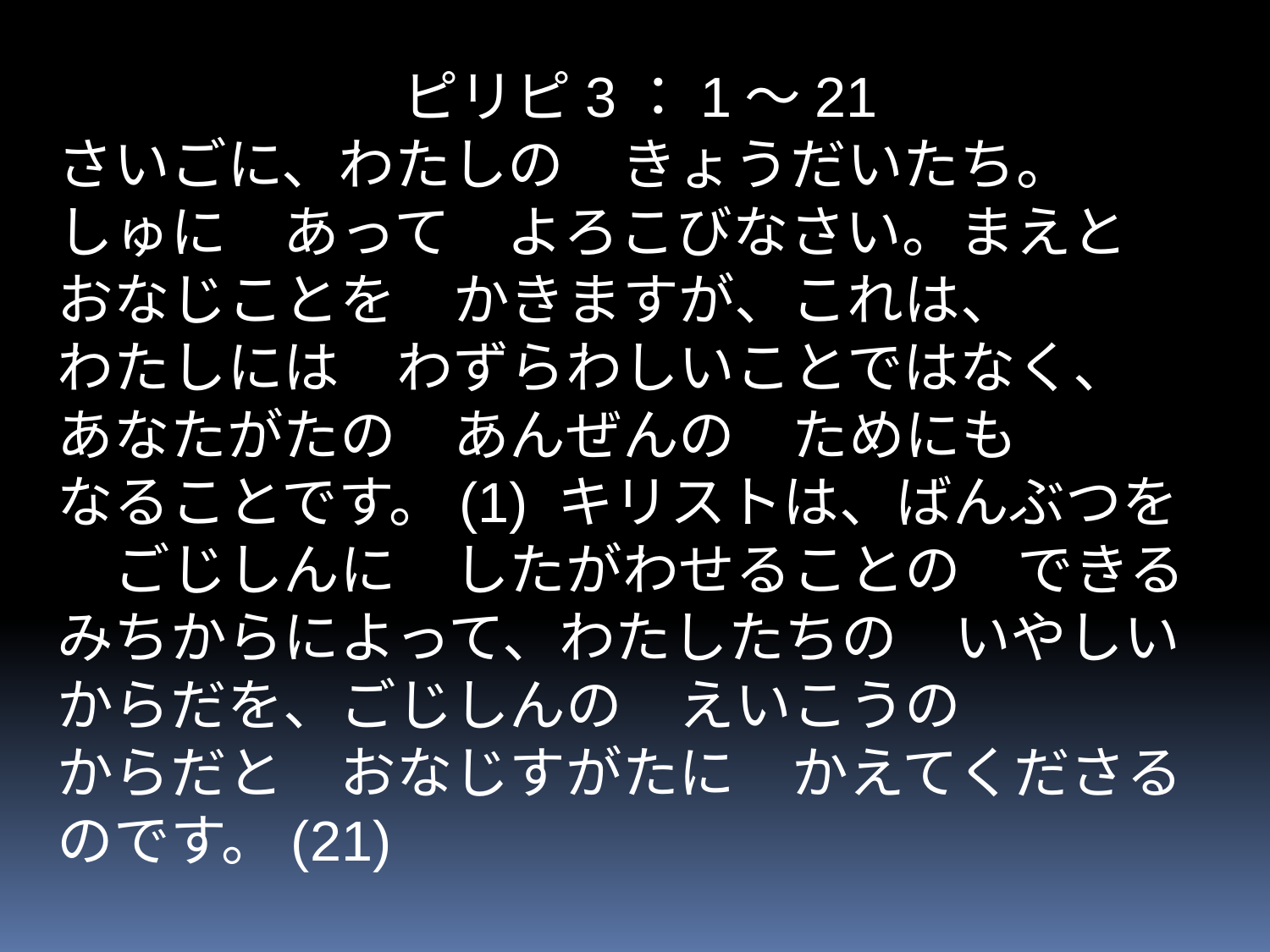

ピリピ3：1～21
さいごに、わたしの　きょうだいたち。
しゅに　あって　よろこびなさい。まえと
おなじことを　かきますが、これは、
わたしには　わずらわしいことではなく、
あなたがたの　あんぜんの　ためにも
なることです。(1) キリストは、ばんぶつを　ごじしんに　したがわせることの　できる
みちからによって、わたしたちの　いやしい
からだを、ごじしんの　えいこうの
からだと　おなじすがたに　かえてくださる
のです。(21)